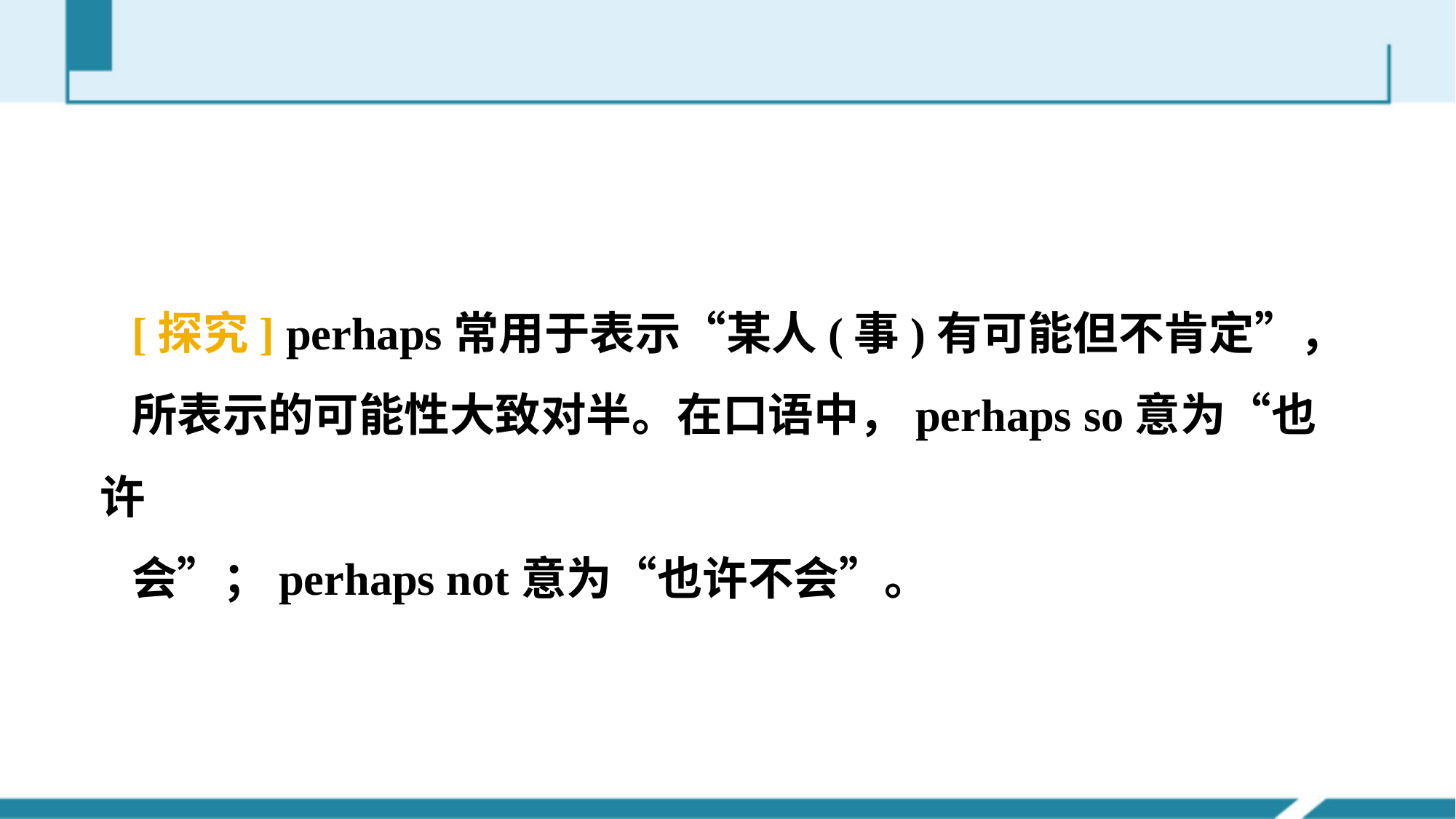

#
[探究] perhaps常用于表示“某人(事)有可能但不肯定”，
所表示的可能性大致对半。在口语中，perhaps so意为“也许
会”；perhaps not意为“也许不会”。